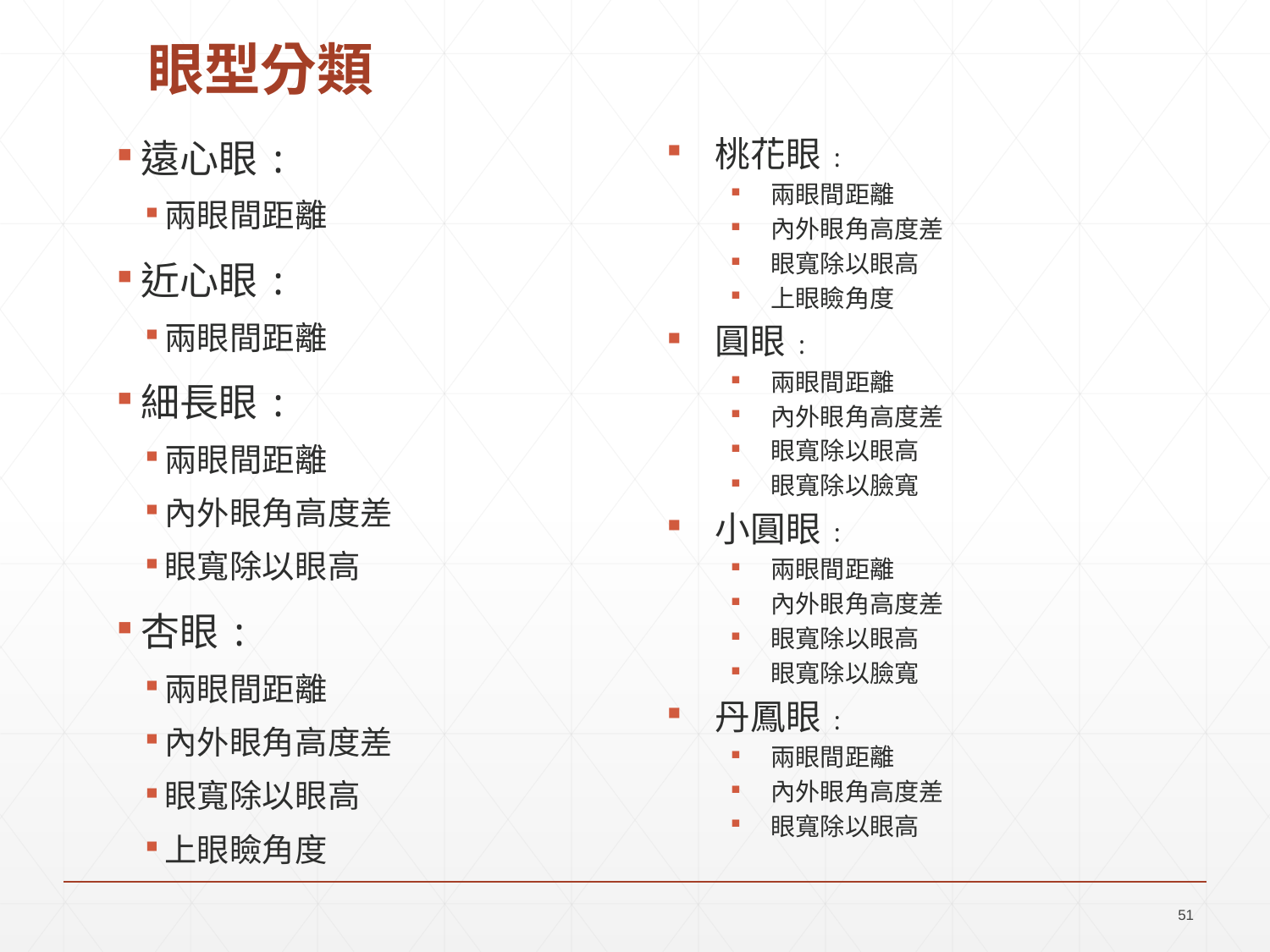

# 眼型分類
桃花眼:
兩眼間距離
內外眼角高度差
眼寬除以眼高
上眼瞼角度
圓眼:
兩眼間距離
內外眼角高度差
眼寬除以眼高
眼寬除以臉寬
小圓眼:
兩眼間距離
內外眼角高度差
眼寬除以眼高
眼寬除以臉寬
丹鳳眼:
兩眼間距離
內外眼角高度差
眼寬除以眼高
遠心眼:
兩眼間距離
近心眼:
兩眼間距離
細長眼:
兩眼間距離
內外眼角高度差
眼寬除以眼高
杏眼:
兩眼間距離
內外眼角高度差
眼寬除以眼高
上眼瞼角度

51